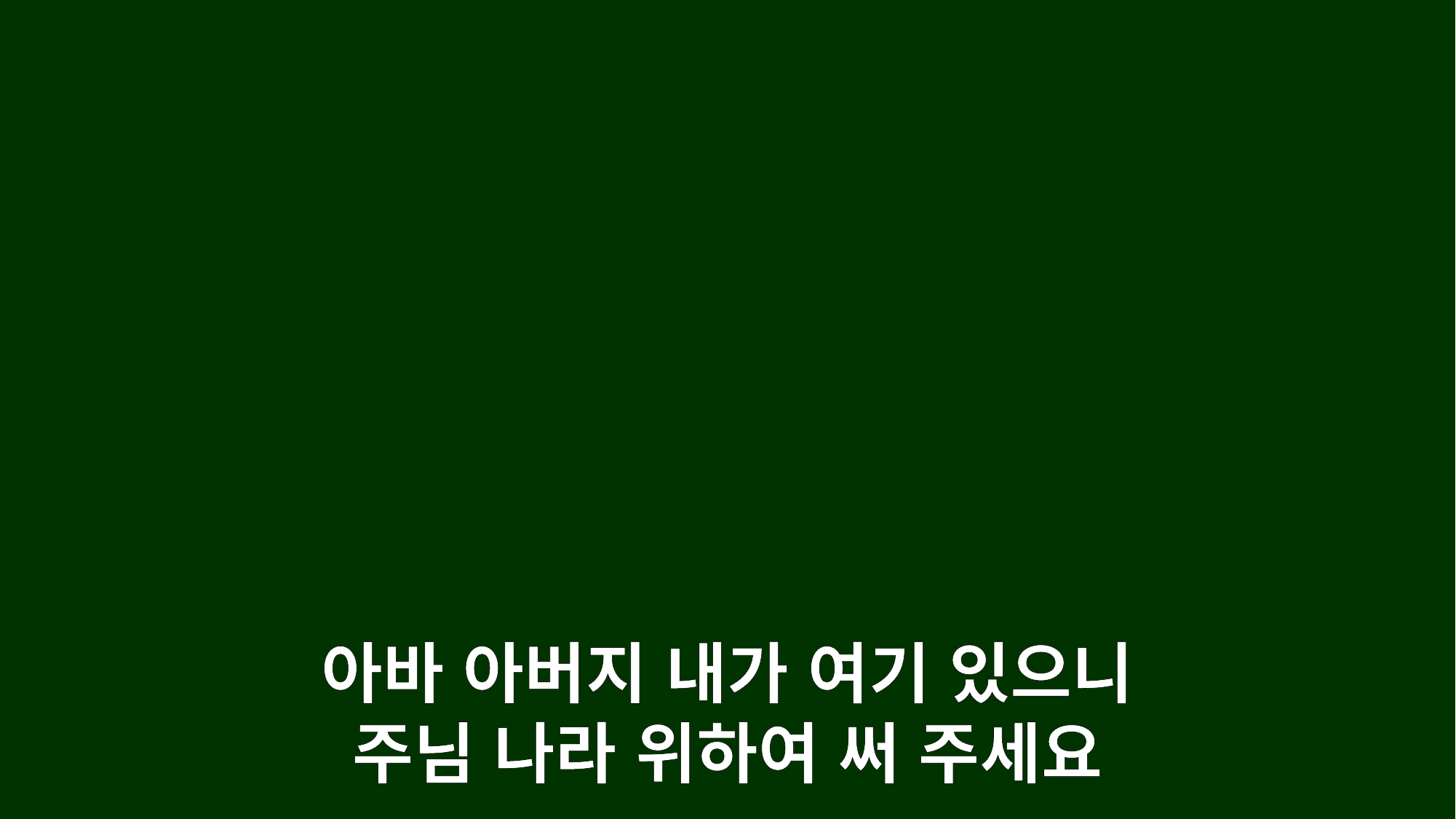

아바 아버지 내가 여기 있으니
주님 나라 위하여 써 주세요